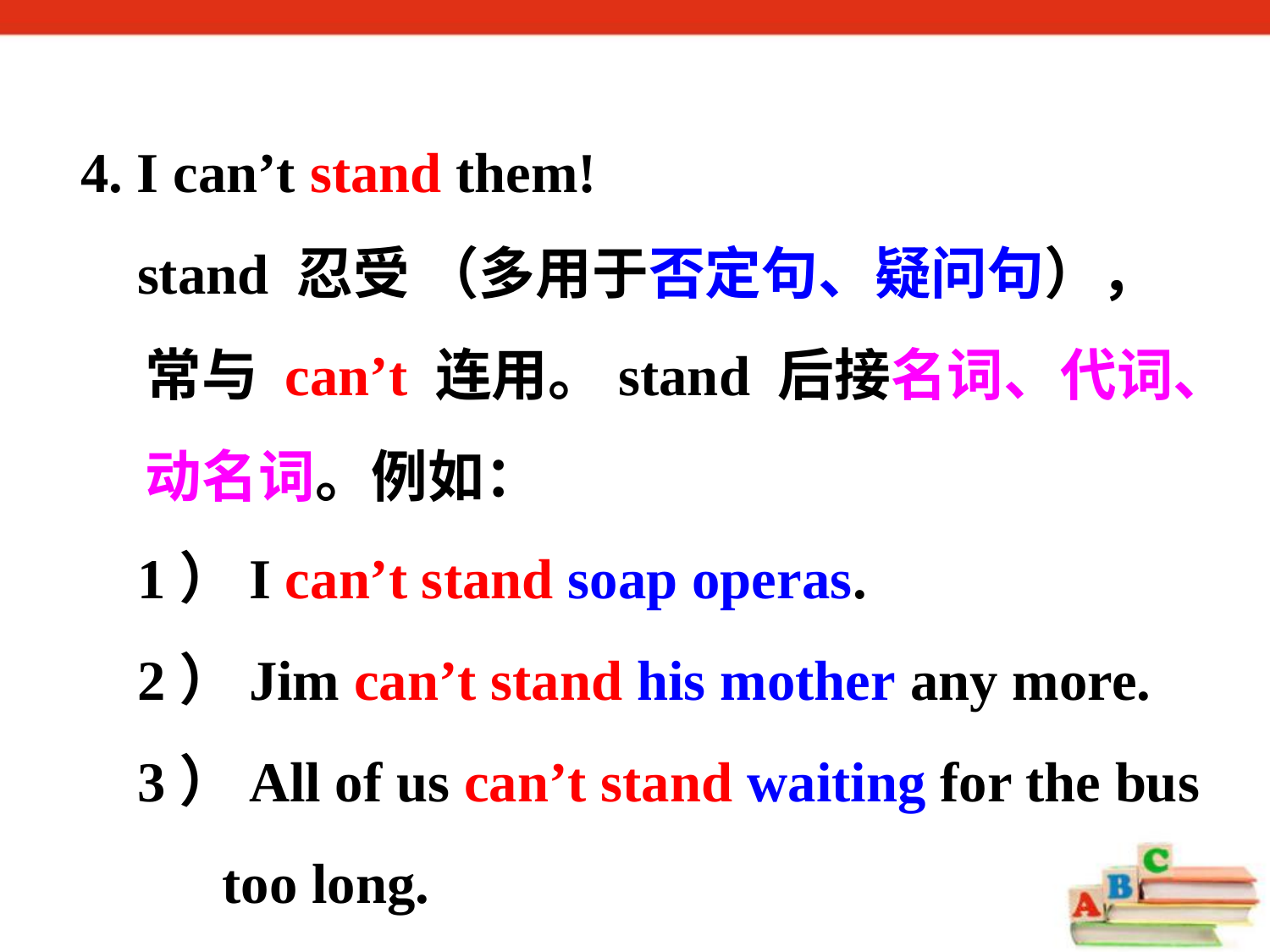

4. I can’t stand them!
    stand 忍受 （多用于否定句、疑问句），
    常与 can’t 连用。stand 后接名词、代词、
    动名词。例如：
    1）I can’t stand soap operas.
    2）Jim can’t stand his mother any more.
    3）All of us can’t stand waiting for the bus
          too long.